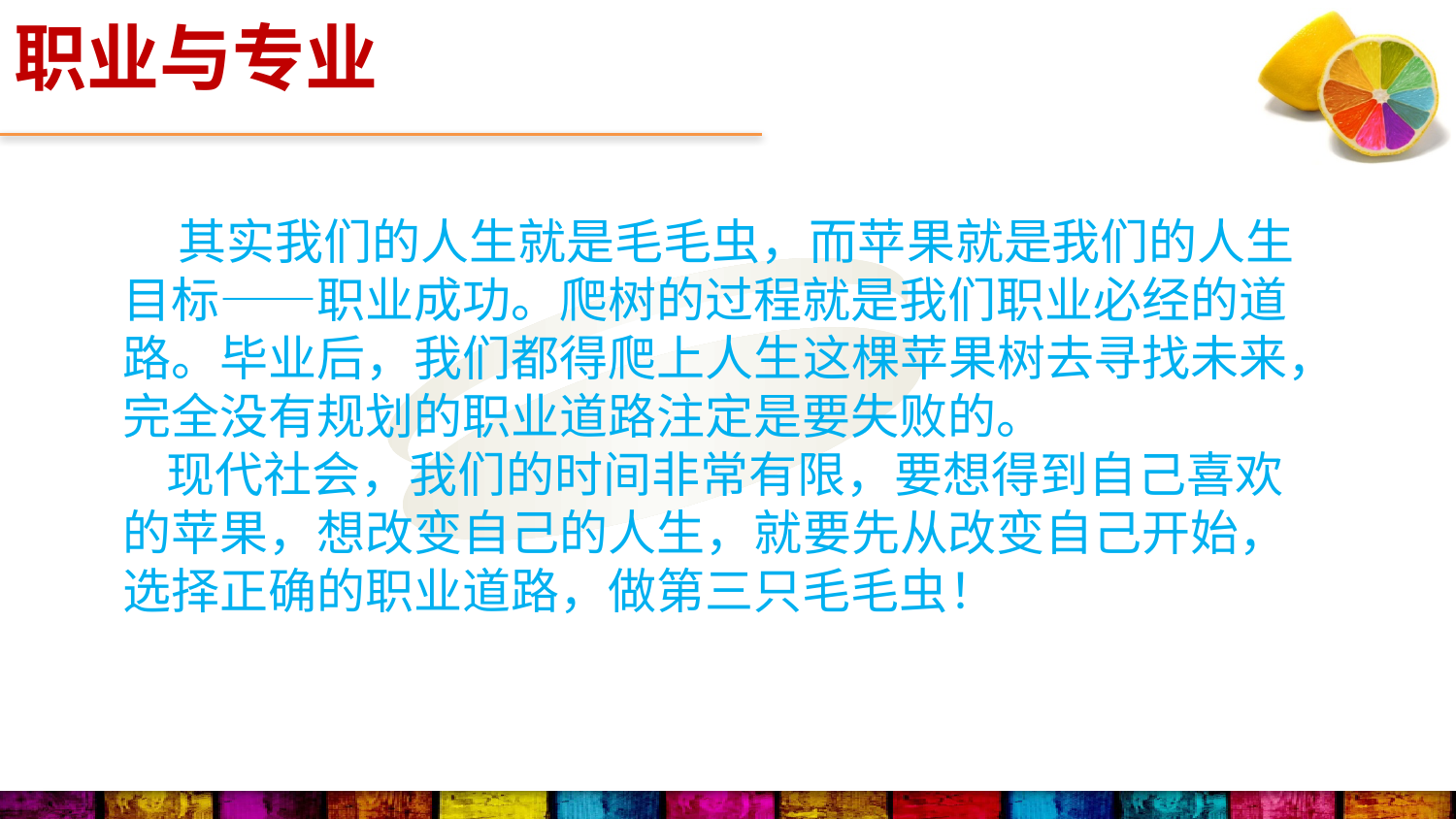

职业与专业

    其实我们的人生就是毛毛虫，而苹果就是我们的人生目标——职业成功。爬树的过程就是我们职业必经的道路。毕业后，我们都得爬上人生这棵苹果树去寻找未来，完全没有规划的职业道路注定是要失败的。
    现代社会，我们的时间非常有限，要想得到自己喜欢的苹果，想改变自己的人生，就要先从改变自己开始，选择正确的职业道路，做第三只毛毛虫！